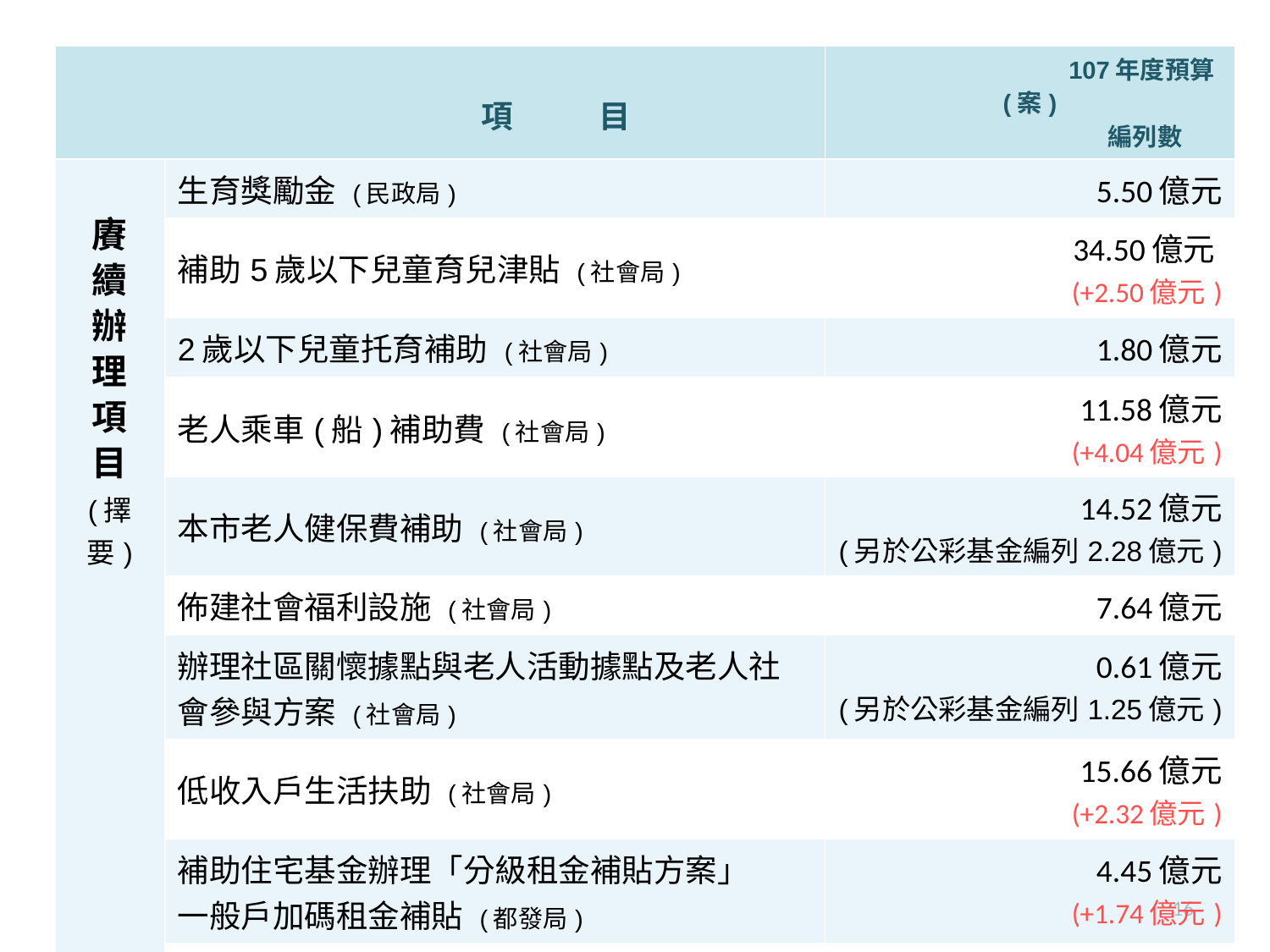

| 項 目 |  | 107年度預算(案) 編列數 |
| --- | --- | --- |
| 賡 續 辦 理 項 目 (擇要) | 生育獎勵金 (民政局) | 5.50億元 |
|  | 補助5歲以下兒童育兒津貼 (社會局) | 34.50億元 (+2.50億元) |
|  | 2歲以下兒童托育補助 (社會局) | 1.80億元 |
|  | 老人乘車(船)補助費 (社會局) | 11.58億元 (+4.04億元) |
|  | 本市老人健保費補助 (社會局) | 14.52億元 (另於公彩基金編列2.28億元) |
|  | 佈建社會福利設施 (社會局) | 7.64億元 |
|  | 辦理社區關懷據點與老人活動據點及老人社會參與方案 (社會局) | 0.61億元 (另於公彩基金編列1.25億元) |
|  | 低收入戶生活扶助 (社會局) | 15.66億元 (+2.32億元) |
|  | 補助住宅基金辦理「分級租金補貼方案」 一般戶加碼租金補貼 (都發局) | 4.45億元 (+1.74億元) |
|  | 攤撥非設籍本市住民勞工保險及全民健康保險保險費爭議款 (勞動局) | 63.29億元 (+18.99億元) |
16